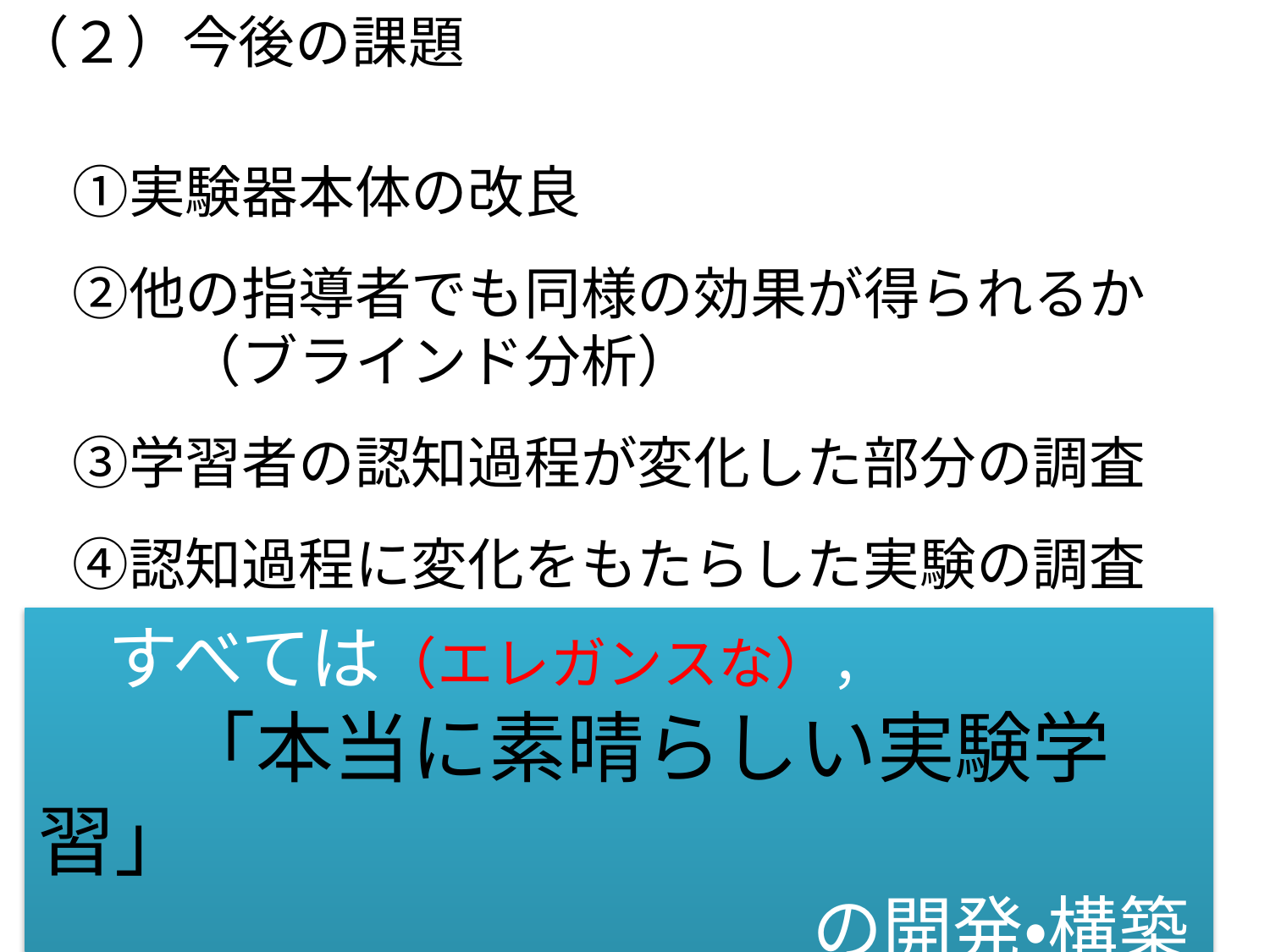

（２）今後の課題
　①実験器本体の改良
　②他の指導者でも同様の効果が得られるか
　　　（ブラインド分析）
　③学習者の認知過程が変化した部分の調査
　④認知過程に変化をもたらした実験の調査

　すべては（エレガンスな），
　　「本当に素晴らしい実験学習」
　　　　　　　　　　　の開発・構築のため